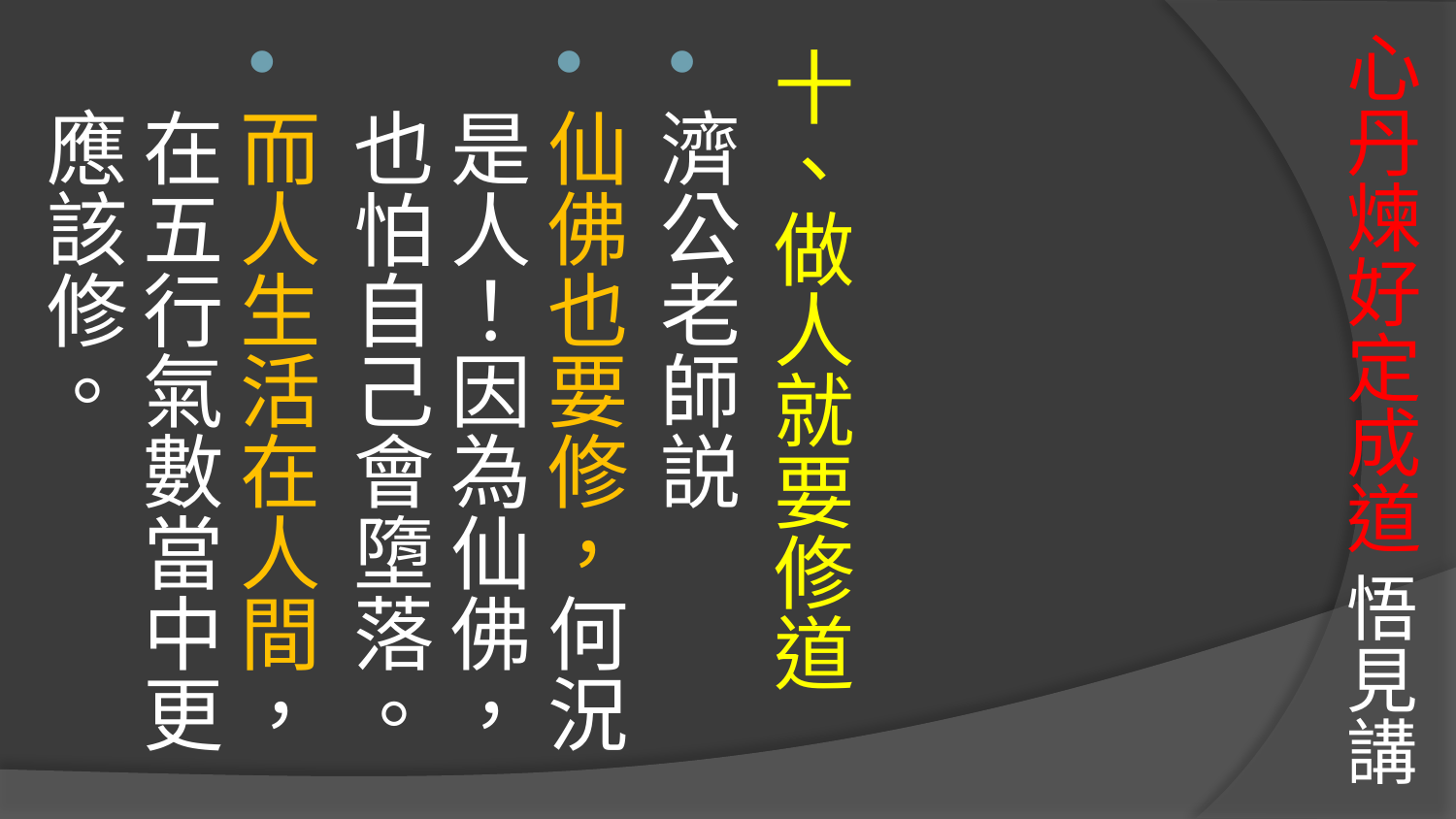

# 心丹煉好定成道 悟見講
十、做人就要修道
濟公老師説
仙佛也要修，何況是人！因為仙佛，也怕自己會墮落。
而人生活在人間，在五行氣數當中更應該修。